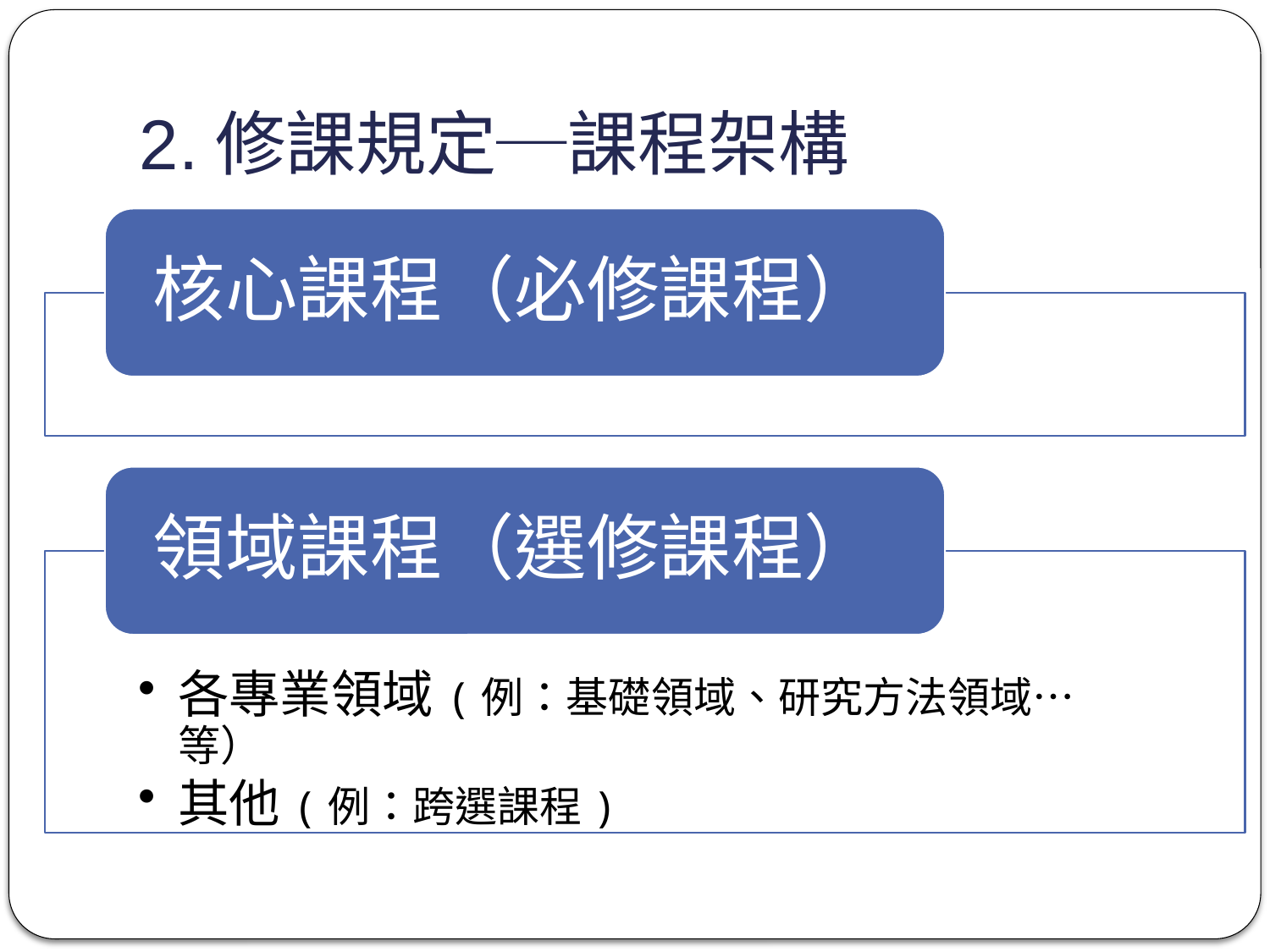

# 2.修課規定─課程架構
核心課程（必修課程）
各專業領域(例：基礎領域、研究方法領域…等）
其他(例：跨選課程)
領域課程（選修課程）